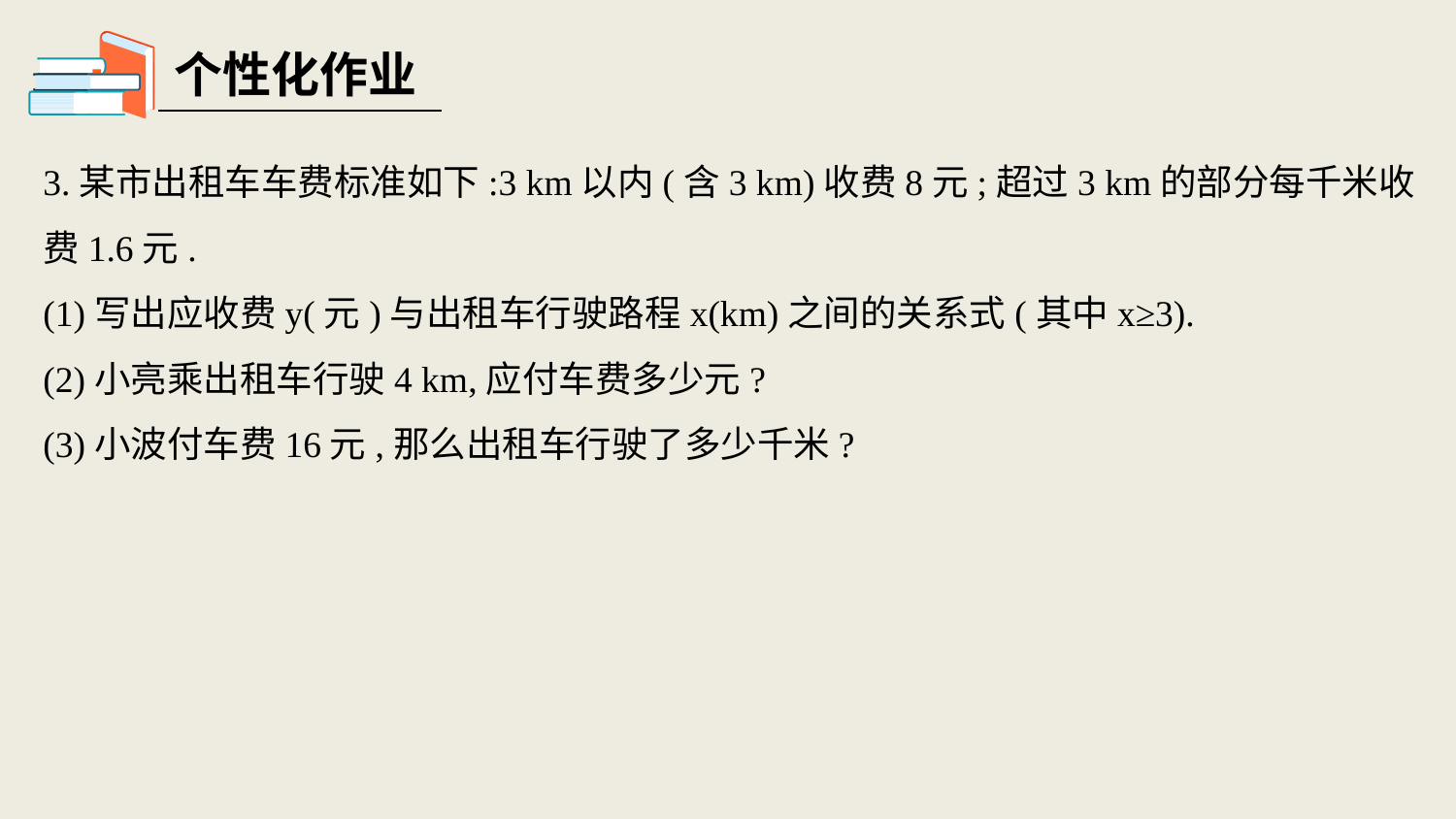

个性化作业
3.某市出租车车费标准如下:3 km以内(含3 km)收费8元;超过3 km的部分每千米收费1.6元.
(1)写出应收费y(元)与出租车行驶路程x(km)之间的关系式(其中x≥3).
(2)小亮乘出租车行驶4 km,应付车费多少元?
(3)小波付车费16元,那么出租车行驶了多少千米?